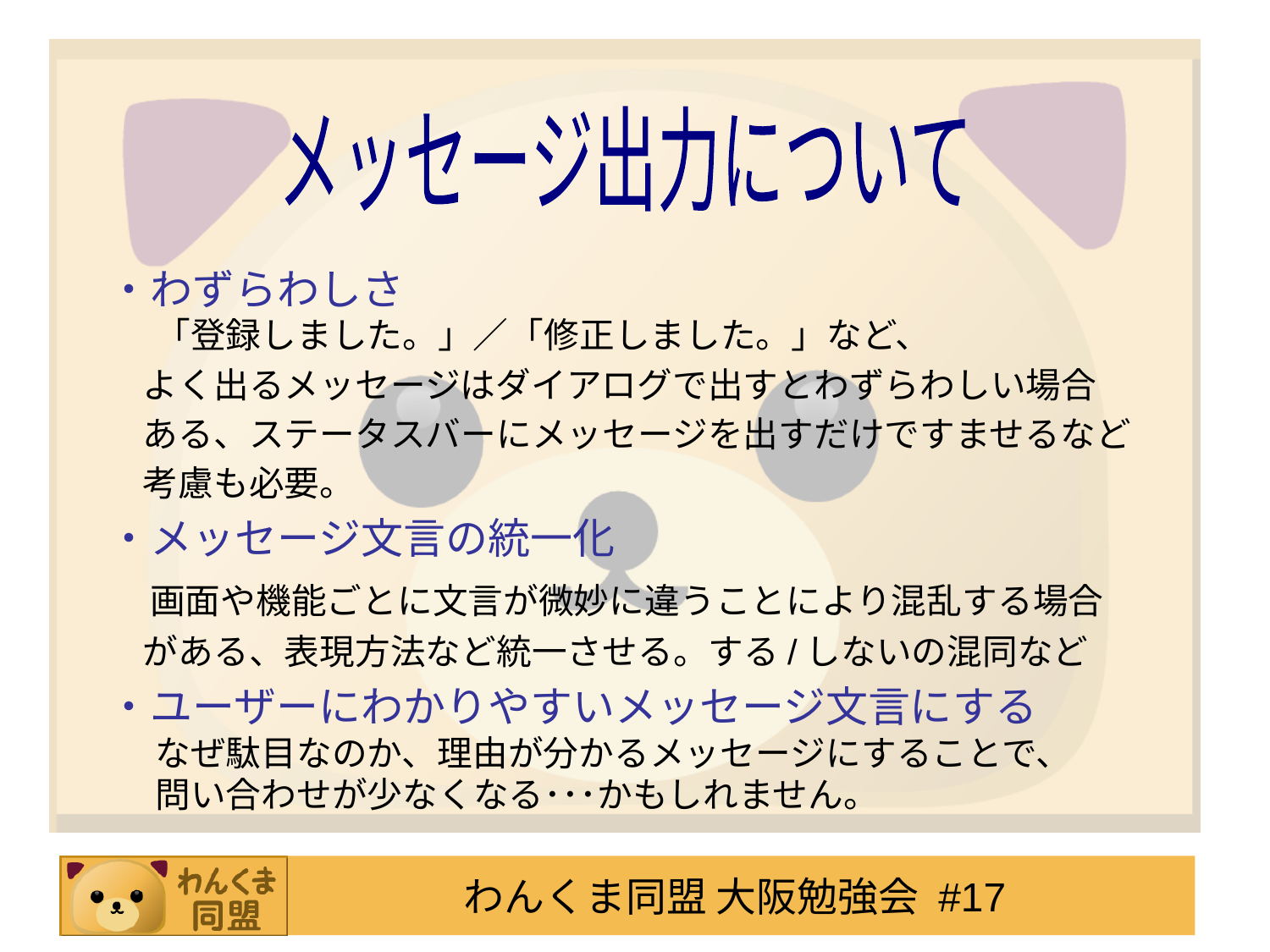

メッセージ出力について
・わずらわしさ
「登録しました。」／「修正しました。」など、
　よく出るメッセージはダイアログで出すとわずらわしい場合
　ある、ステータスバーにメッセージを出すだけですませるなど
　考慮も必要。
・メッセージ文言の統一化
　画面や機能ごとに文言が微妙に違うことにより混乱する場合
　がある、表現方法など統一させる。する/しないの混同など
・ユーザーにわかりやすいメッセージ文言にする
なぜ駄目なのか、理由が分かるメッセージにすることで、
問い合わせが少なくなる･･･かもしれません。